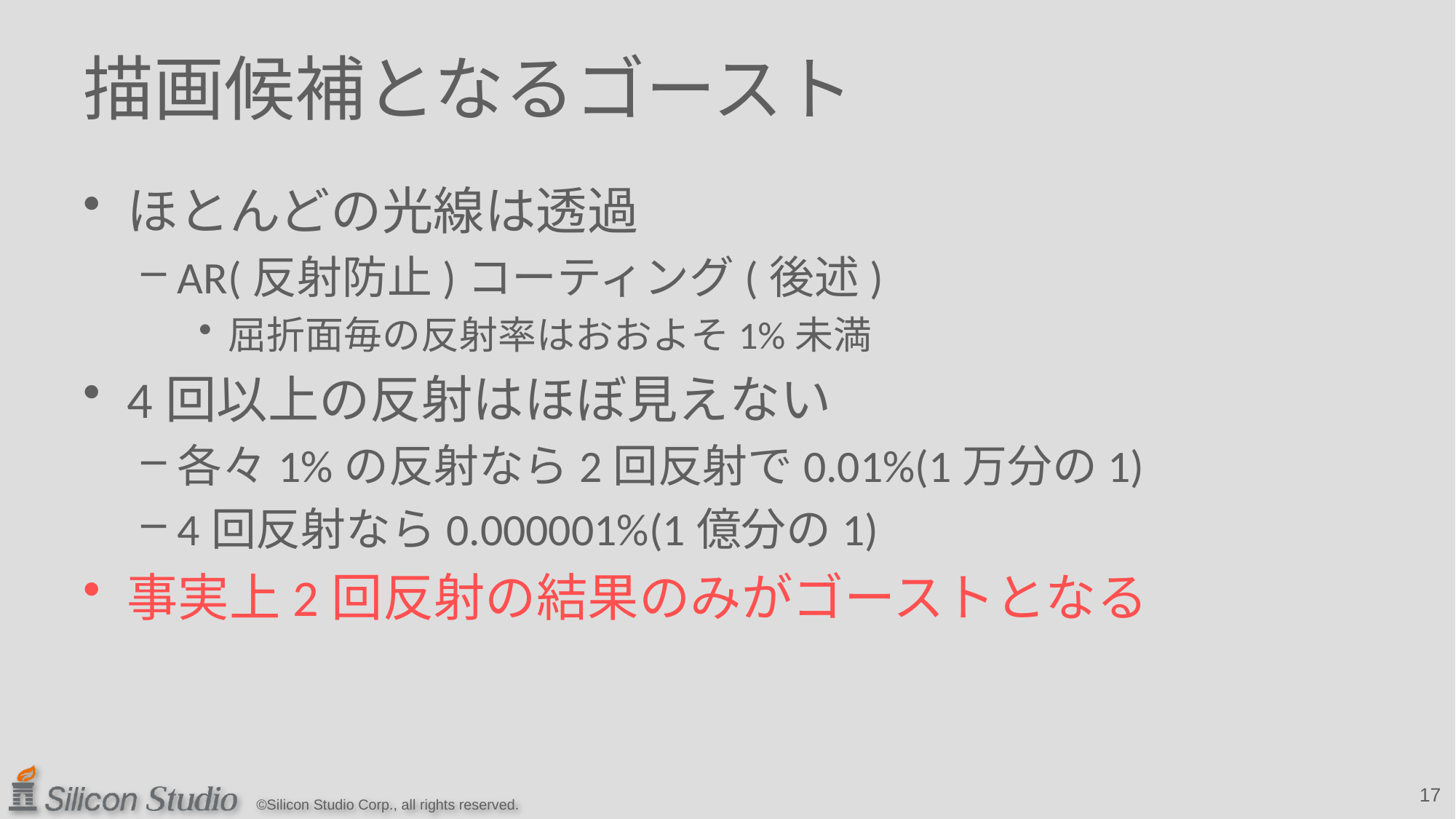

# 描画候補となるゴースト
ほとんどの光線は透過
AR(反射防止)コーティング(後述)
屈折面毎の反射率はおおよそ1%未満
4回以上の反射はほぼ見えない
各々1%の反射なら2回反射で0.01%(1万分の1)
4回反射なら0.000001%(1億分の1)
事実上2回反射の結果のみがゴーストとなる
17